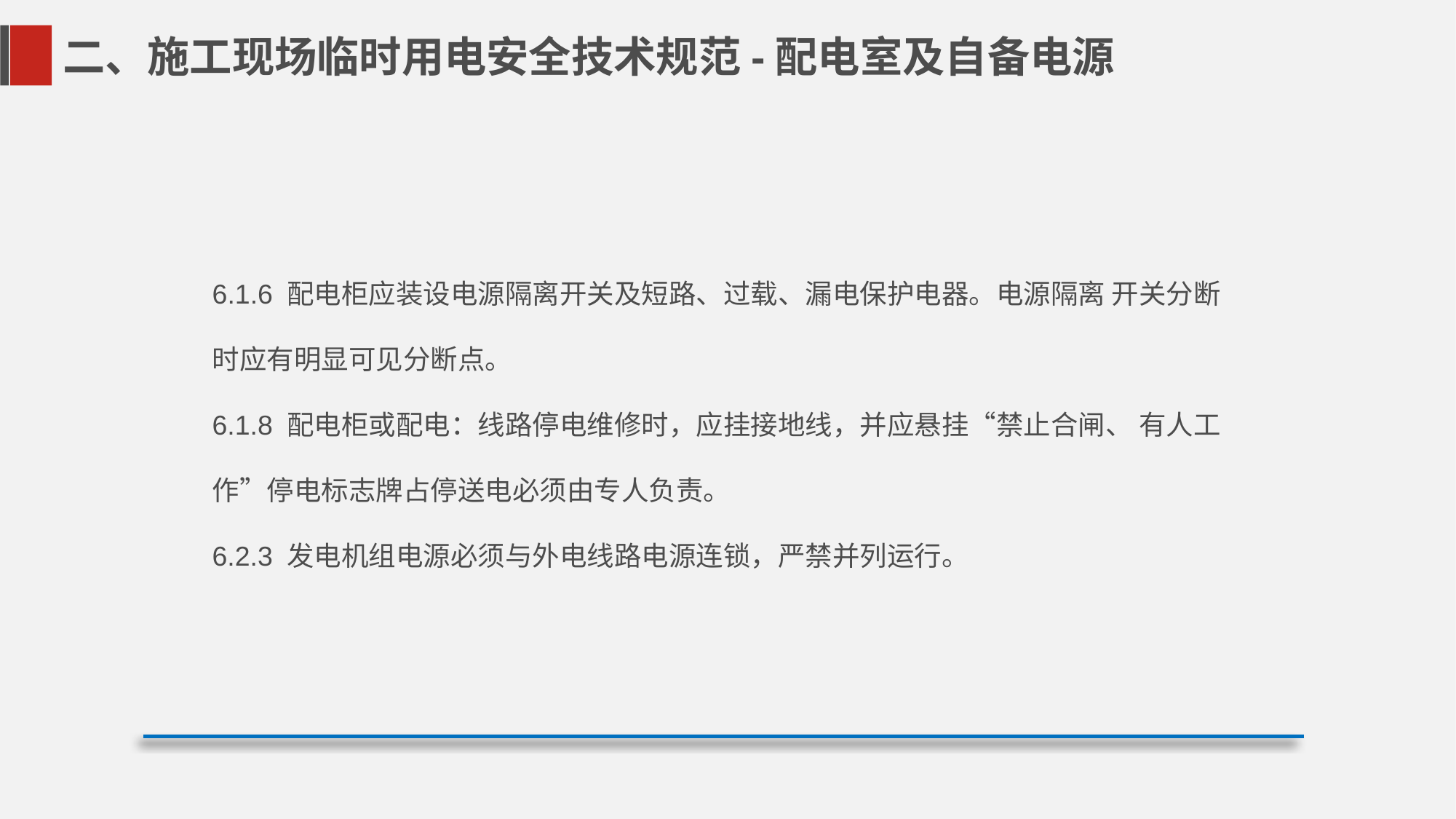

二、施工现场临时用电安全技术规范-配电室及自备电源

6.1.6 配电柜应装设电源隔离开关及短路、过载、漏电保护电器。电源隔离 开关分断时应有明显可见分断点。
6.1.8 配电柜或配电：线路停电维修时，应挂接地线，并应悬挂“禁止合闸、 有人工作”停电标志牌占停送电必须由专人负责。
6.2.3 发电机组电源必须与外电线路电源连锁，严禁并列运行。